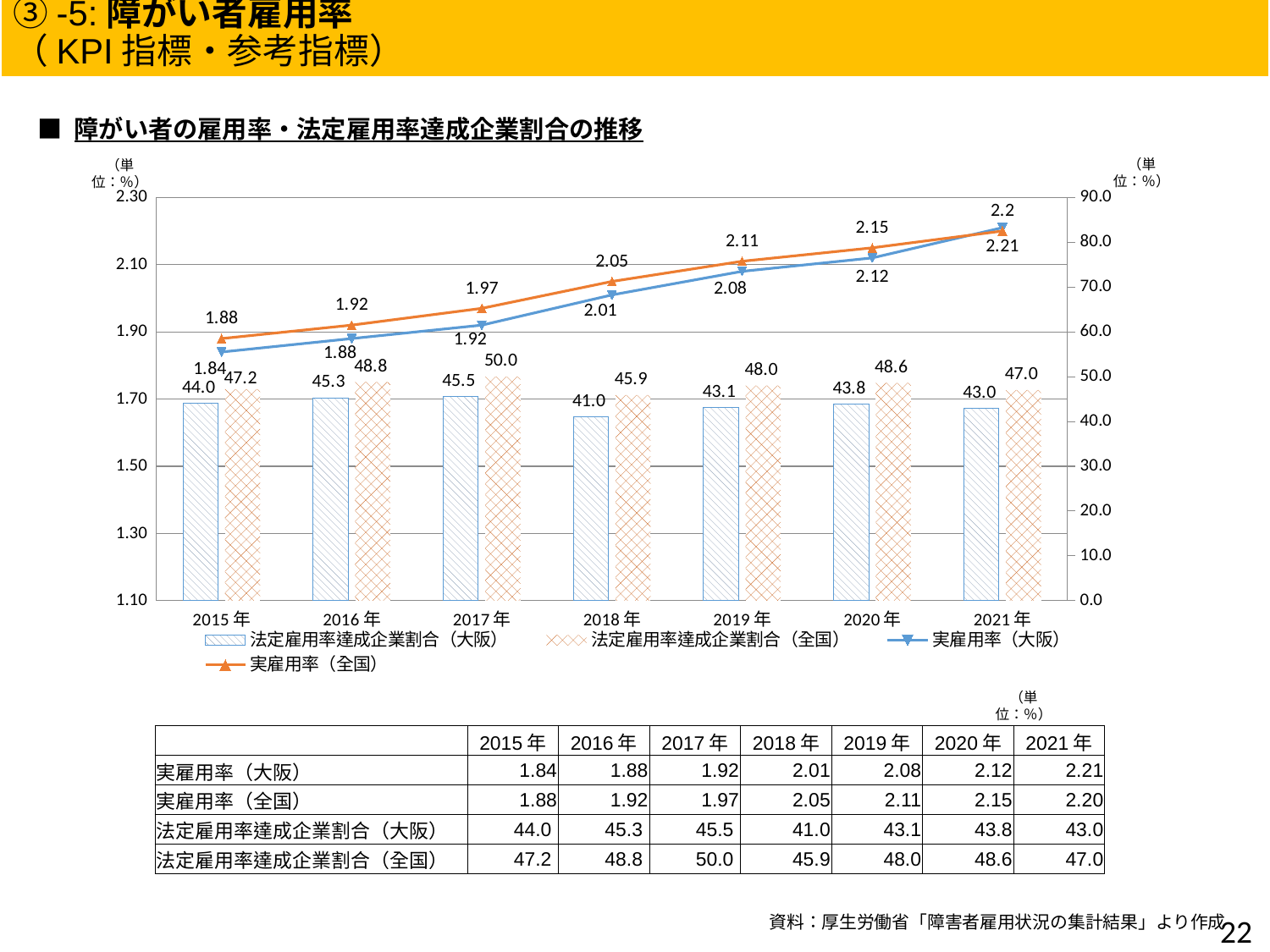

方向性Ⅱ）人口減少・超高齢化社会でも持続可能な地域づくり
③-5:障がい者雇用率　　　　　　　　　　　　　　　　　　　　　　　（KPI指標・参考指標）
■ 障がい者の雇用率・法定雇用率達成企業割合の推移
（単位：％）
（単位：％）

### Chart

| Category | 法定雇用率達成企業割合（大阪） | 法定雇用率達成企業割合（全国） | 実雇用率（大阪） | 実雇用率（全国） |
|---|---|---|---|---|
| 2015年 | 44.0 | 47.2 | 1.84 | 1.88 |
| 2016年 | 45.3 | 48.8 | 1.88 | 1.92 |
| 2017年 | 45.5 | 50.0 | 1.92 | 1.97 |
| 2018年 | 41.0 | 45.9 | 2.01 | 2.05 |
| 2019年 | 43.1 | 48.0 | 2.08 | 2.11 |
| 2020年 | 43.8 | 48.6 | 2.12 | 2.15 |
| 2021年 | 43.0 | 47.0 | 2.21 | 2.2 |
（単位：％）
|  | 2015年 | 2016年 | 2017年 | 2018年 | 2019年 | 2020年 | 2021年 |
| --- | --- | --- | --- | --- | --- | --- | --- |
| 実雇用率（大阪） | 1.84 | 1.88 | 1.92 | 2.01 | 2.08 | 2.12 | 2.21 |
| 実雇用率（全国） | 1.88 | 1.92 | 1.97 | 2.05 | 2.11 | 2.15 | 2.20 |
| 法定雇用率達成企業割合（大阪） | 44.0 | 45.3 | 45.5 | 41.0 | 43.1 | 43.8 | 43.0 |
| 法定雇用率達成企業割合（全国） | 47.2 | 48.8 | 50.0 | 45.9 | 48.0 | 48.6 | 47.0 |
資料：厚生労働省「障害者雇用状況の集計結果」より作成
22